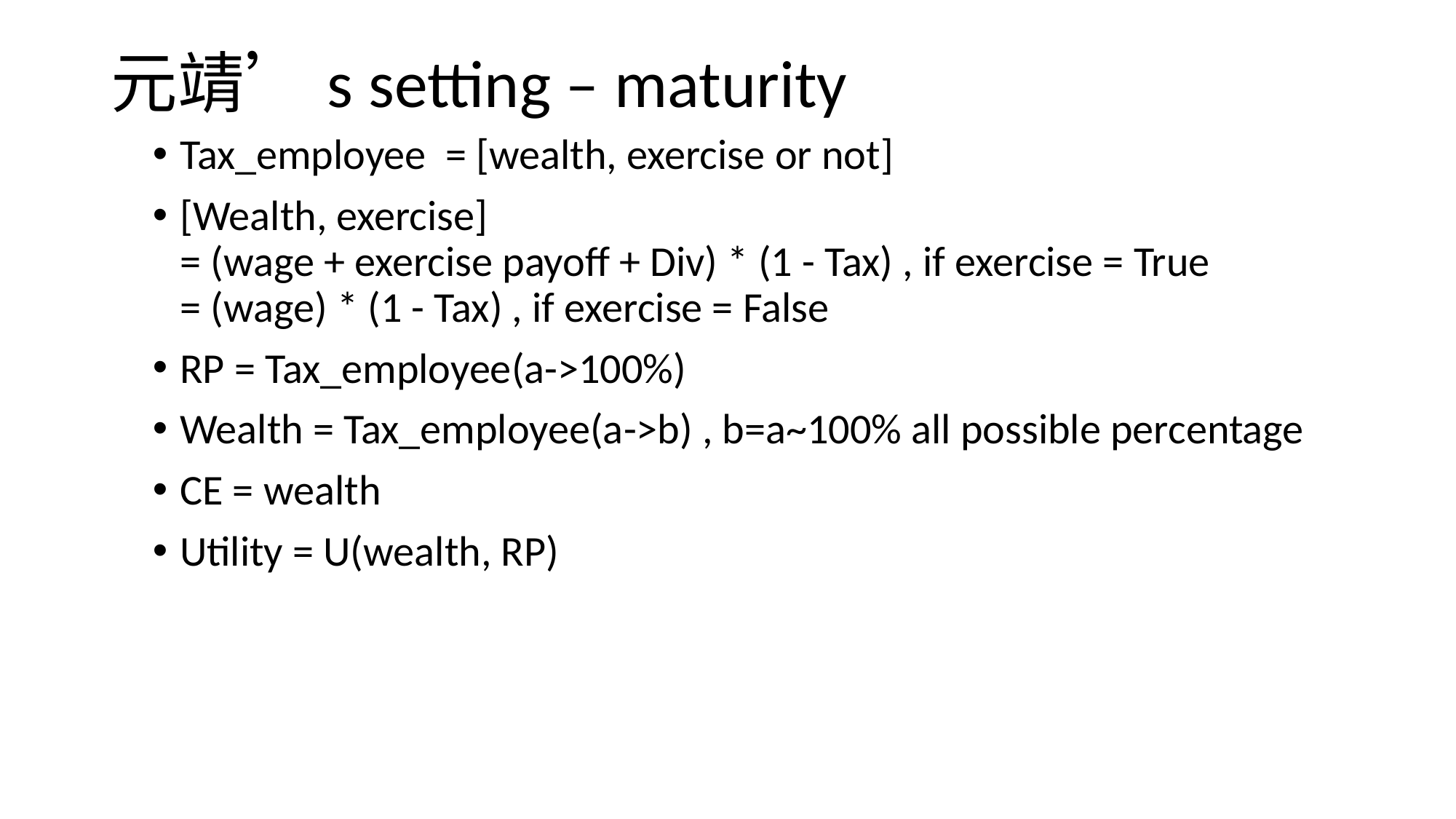

# 元靖’s setting – maturity
Tax_employee  = [wealth, exercise or not]
[Wealth, exercise]
= (wage + exercise payoff + Div) * (1 - Tax) , if exercise = True
= (wage) * (1 - Tax) , if exercise = False
RP = Tax_employee(a->100%)
Wealth = Tax_employee(a->b) , b=a~100% all possible percentage
CE = wealth
Utility = U(wealth, RP)